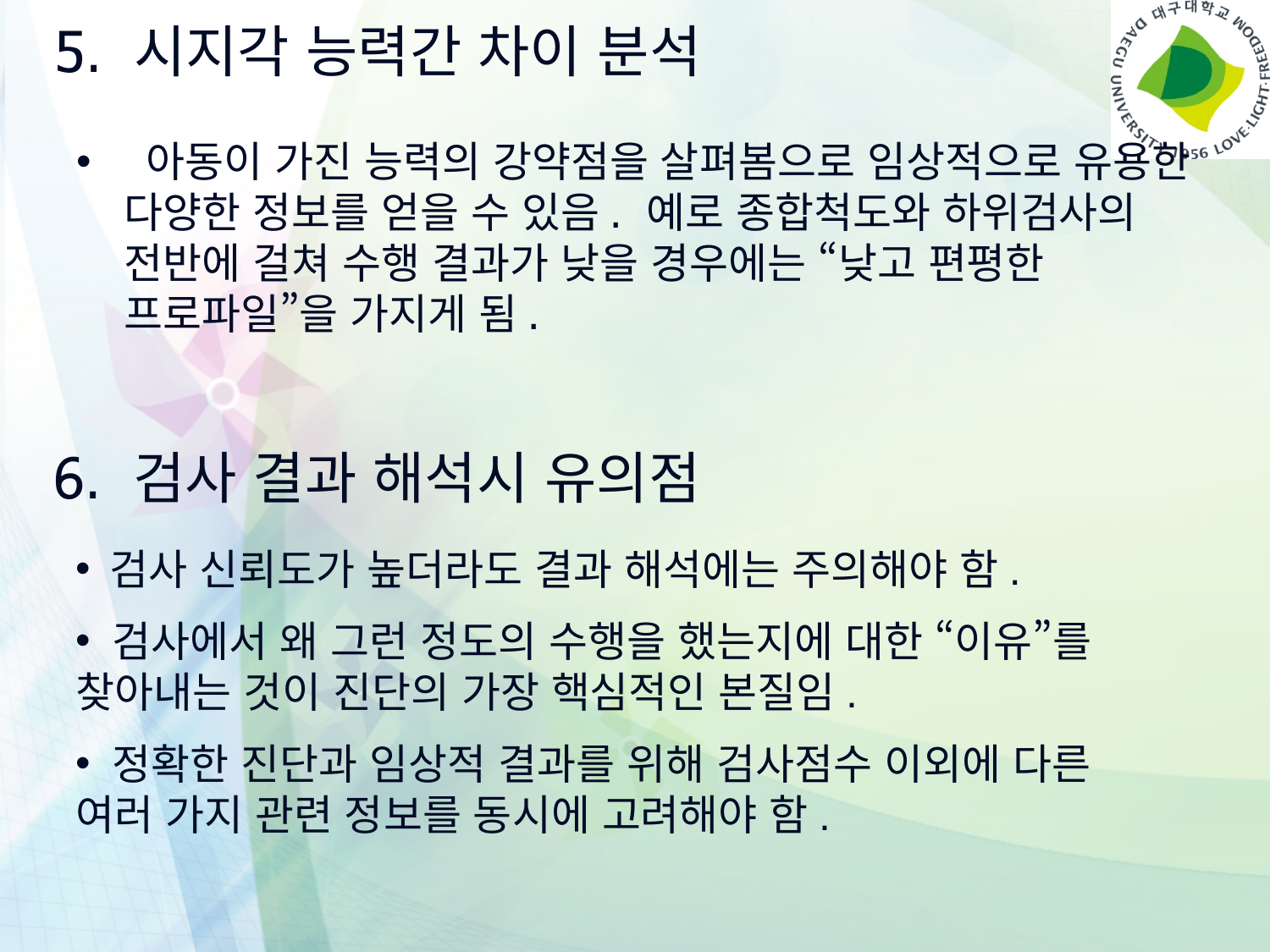

# 5. 시지각 능력간 차이 분석
 아동이 가진 능력의 강약점을 살펴봄으로 임상적으로 유용한 다양한 정보를 얻을 수 있음. 예로 종합척도와 하위검사의 전반에 걸쳐 수행 결과가 낮을 경우에는 “낮고 편평한 프로파일”을 가지게 됨.
6. 검사 결과 해석시 유의점
 검사 신뢰도가 높더라도 결과 해석에는 주의해야 함.

 검사에서 왜 그런 정도의 수행을 했는지에 대한 “이유”를 찾아내는 것이 진단의 가장 핵심적인 본질임.

 정확한 진단과 임상적 결과를 위해 검사점수 이외에 다른 여러 가지 관련 정보를 동시에 고려해야 함.